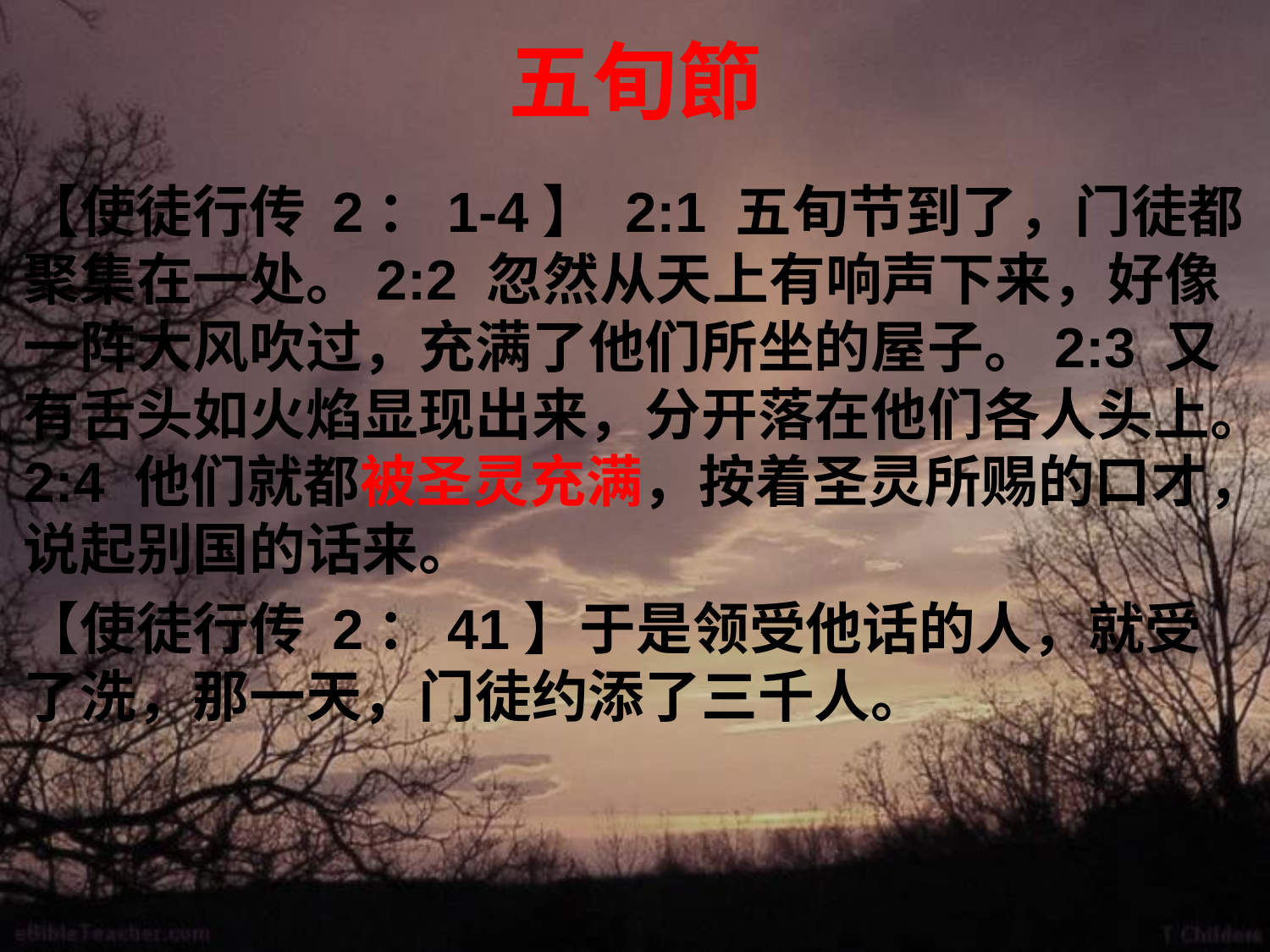

# 五旬節
【使徒行传 2：1-4】 2:1 五旬节到了，门徒都聚集在一处。2:2 忽然从天上有响声下来，好像一阵大风吹过，充满了他们所坐的屋子。2:3 又有舌头如火焰显现出来，分开落在他们各人头上。2:4 他们就都被圣灵充满，按着圣灵所赐的口才，说起别国的话来。
【使徒行传 2：41】于是领受他话的人，就受了洗，那一天，门徒约添了三千人。